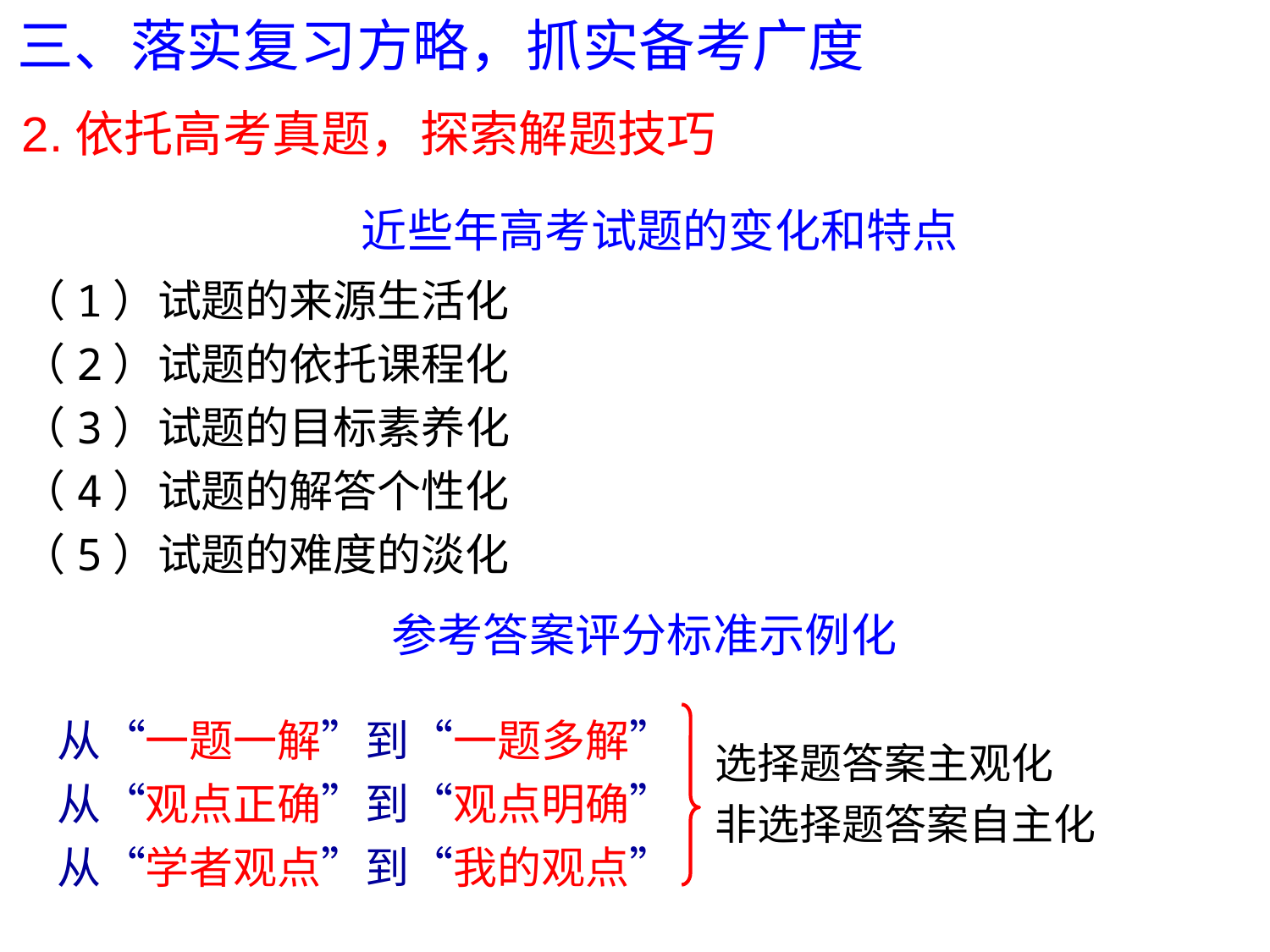

三、落实复习方略，抓实备考广度
2.依托高考真题，探索解题技巧
近些年高考试题的变化和特点
（1）试题的来源生活化
（2）试题的依托课程化
（3）试题的目标素养化
（4）试题的解答个性化
（5）试题的难度的淡化
参考答案评分标准示例化
从“一题一解”到“一题多解”
从“观点正确”到“观点明确”
从“学者观点”到“我的观点”

选择题答案主观化
非选择题答案自主化